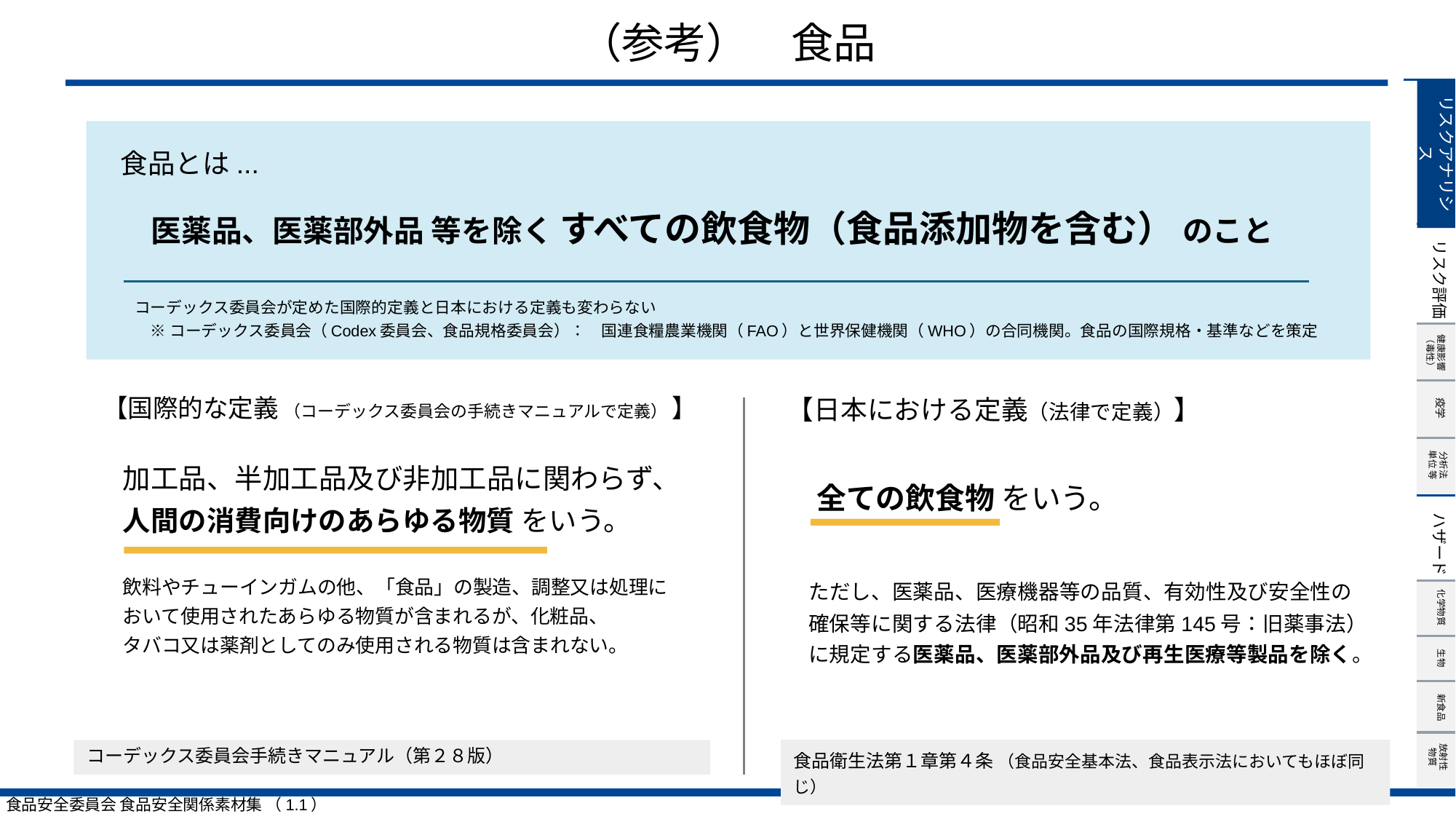

# （参考）　食品
リスクアナリシス
食品とは...
　医薬品、医薬部外品 等を除く すべての飲食物（食品添加物を含む） のこと
コーデックス委員会が定めた国際的定義と日本における定義も変わらない
　※ コーデックス委員会（Codex委員会、食品規格委員会）：　国連食糧農業機関（FAO）と世界保健機関（WHO）の合同機関。食品の国際規格・基準などを策定
【国際的な定義 （コーデックス委員会の手続きマニュアルで定義） 】

加工品、半加工品及び非加工品に関わらず、
人間の消費向けのあらゆる物質 をいう。

飲料やチューインガムの他、「食品」の製造、調整又は処理に
おいて使用されたあらゆる物質が含まれるが、化粧品、
タバコ又は薬剤としてのみ使用される物質は含まれない。

【日本における定義（法律で定義）】

　全ての飲食物 をいう。

ただし、医薬品、医療機器等の品質、有効性及び安全性の
確保等に関する法律（昭和35年法律第145号：旧薬事法）に規定する医薬品、医薬部外品及び再生医療等製品を除く。

コーデックス委員会手続きマニュアル（第２８版）
食品衛生法第１章第４条 （食品安全基本法、食品表示法においてもほぼ同じ）